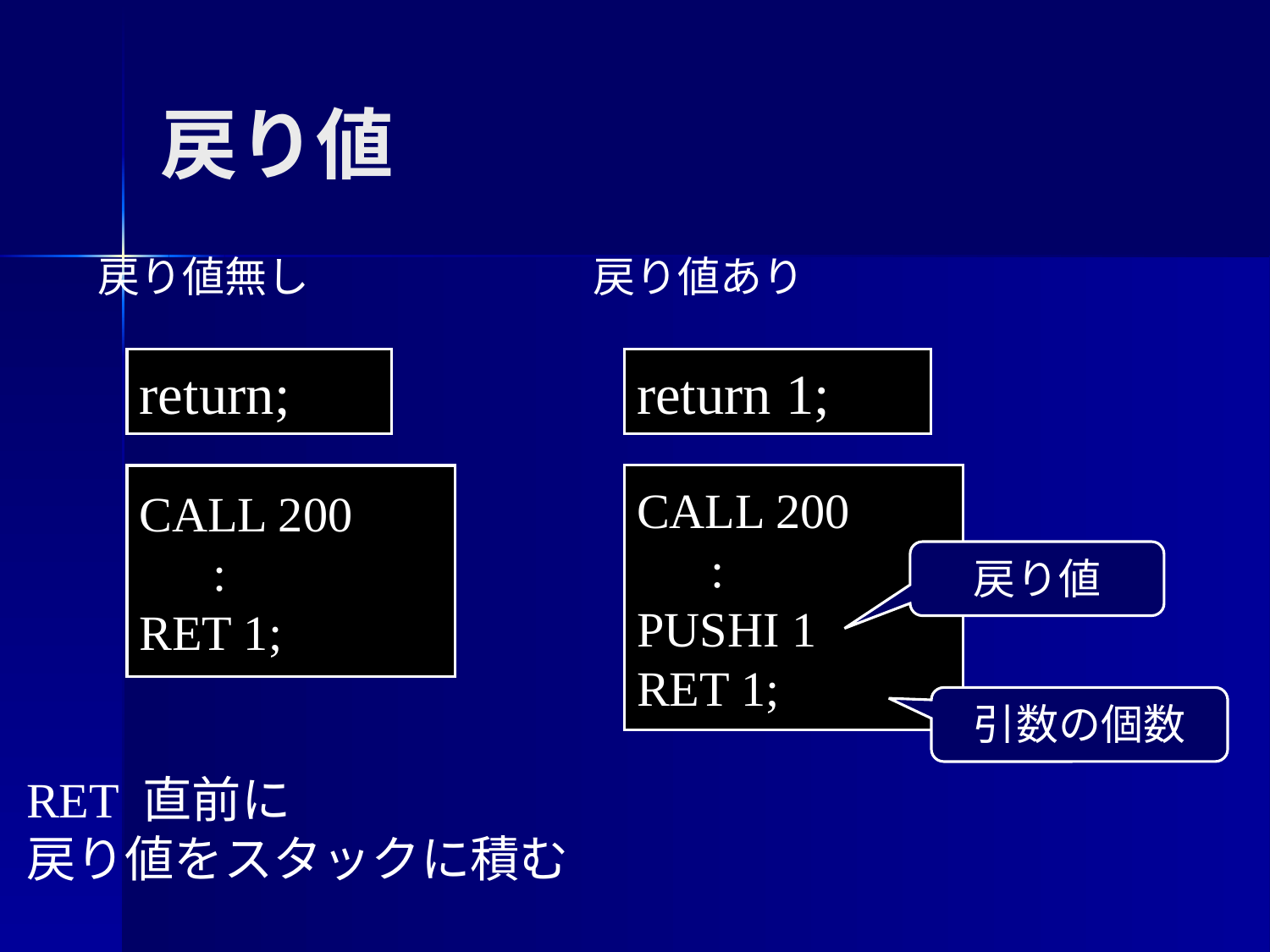

戻り値
戻り値無し
戻り値あり
return;
return 1;
CALL 200
      :
RET 1;
CALL 200
      :
PUSHI 1
RET 1;
戻り値
引数の個数
RET 直前に
戻り値をスタックに積む